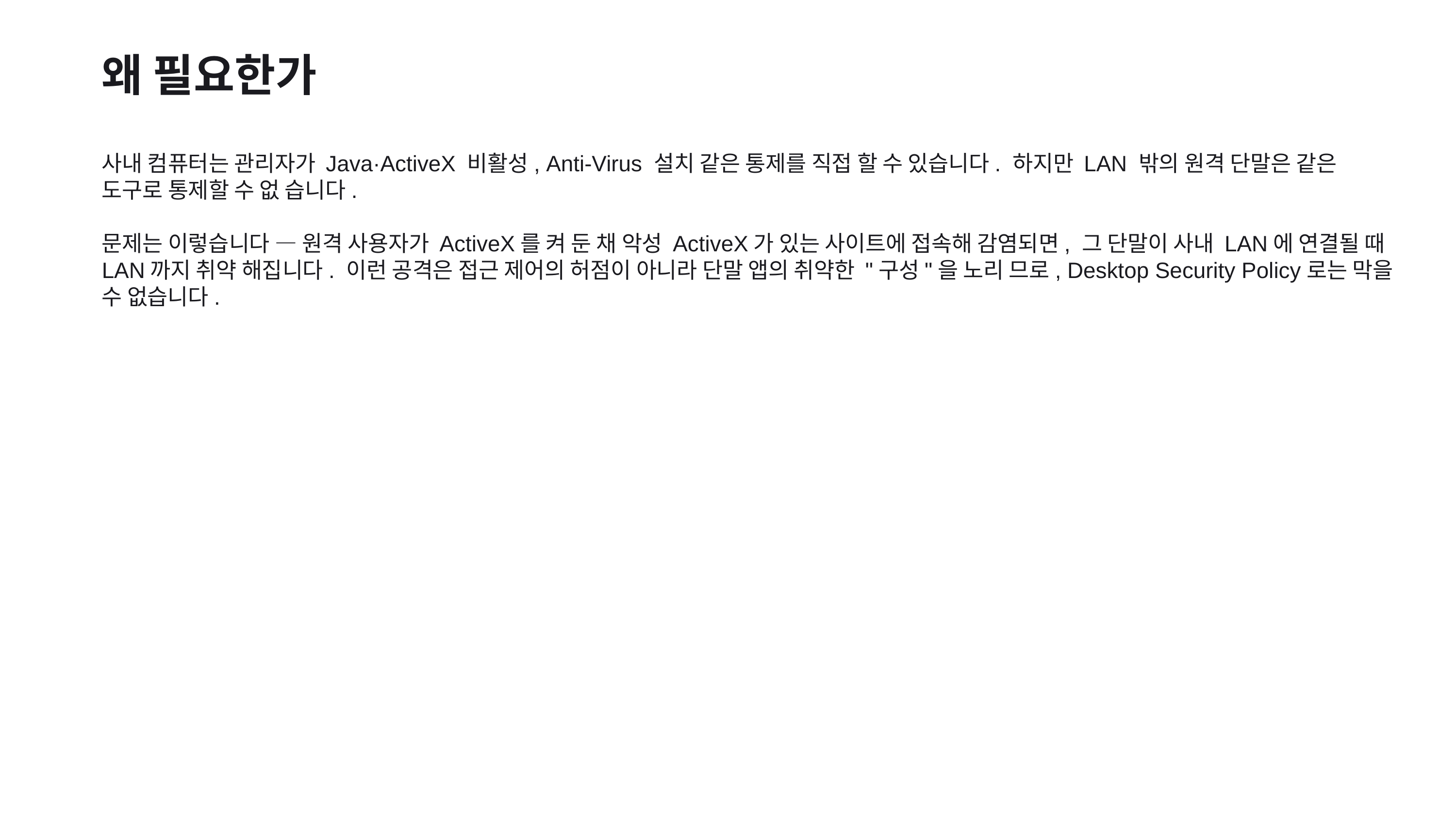

왜 필요한가
사내 컴퓨터는 관리자가 Java·ActiveX 비활성, Anti-Virus 설치 같은 통제를 직접 할 수 있습니다. 하지만 LAN 밖의 원격 단말은 같은 도구로 통제할 수 없 습니다.

문제는 이렇습니다 — 원격 사용자가 ActiveX를 켜 둔 채 악성 ActiveX가 있는 사이트에 접속해 감염되면, 그 단말이 사내 LAN에 연결될 때 LAN까지 취약 해집니다. 이런 공격은 접근 제어의 허점이 아니라 단말 앱의 취약한 "구성"을 노리 므로, Desktop Security Policy로는 막을 수 없습니다.